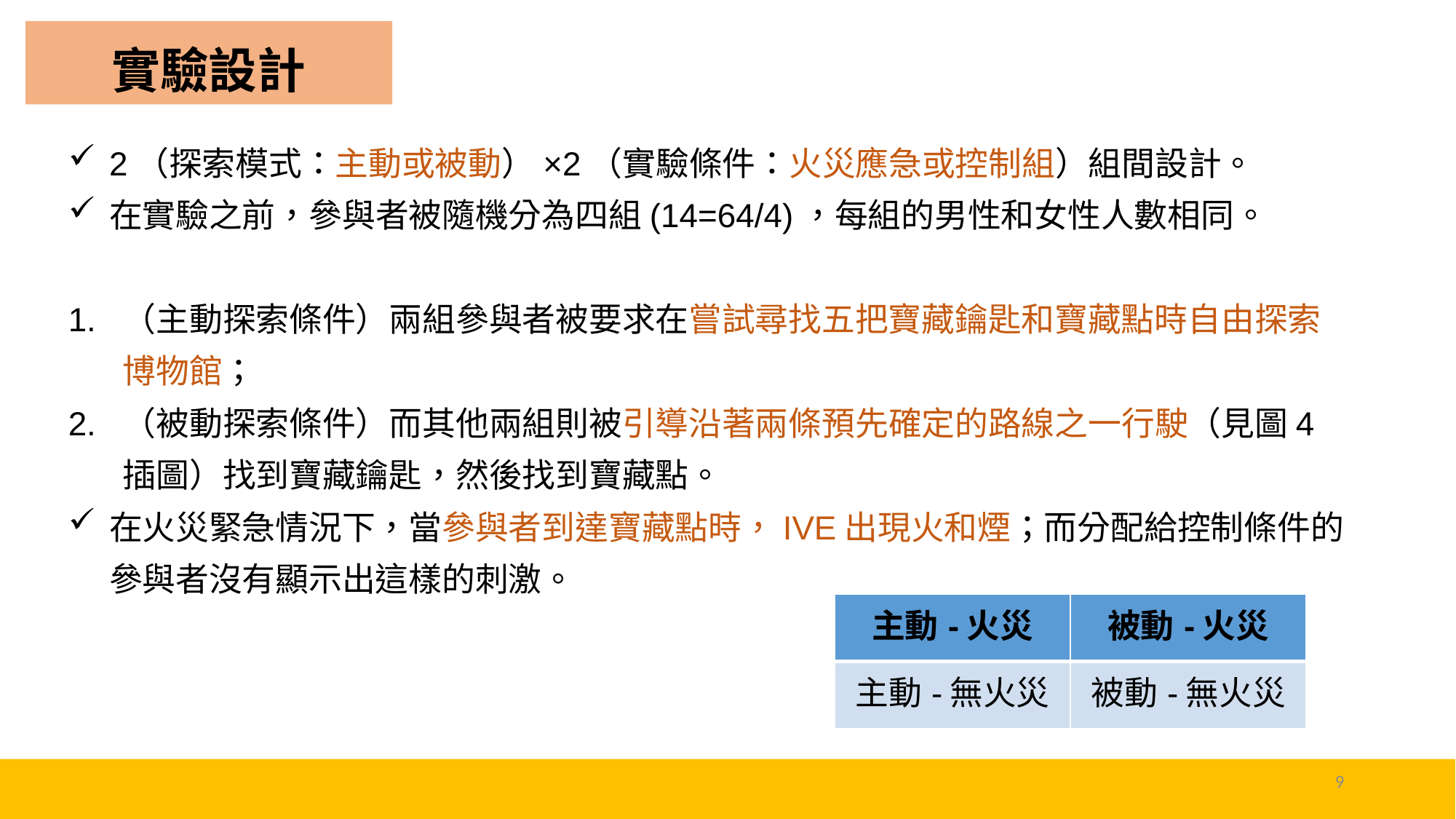

# 實驗設計
2（探索模式：主動或被動）×2（實驗條件：火災應急或控制組）組間設計。
在實驗之前，參與者被隨機分為四組(14=64/4)，每組的男性和女性人數相同。

（主動探索條件）兩組參與者被要求在嘗試尋找五把寶藏鑰匙和寶藏點時自由探索博物館；
（被動探索條件）而其他兩組則被引導沿著兩條預先確定的路線之一行駛（見圖4插圖）找到寶藏鑰匙，然後找到寶藏點。
在火災緊急情況下，當參與者到達寶藏點時，IVE出現火和煙；而分配給控制條件的參與者沒有顯示出這樣的刺激。

| 主動-火災 | 被動-火災 |
| --- | --- |
| 主動-無火災 | 被動-無火災 |

9